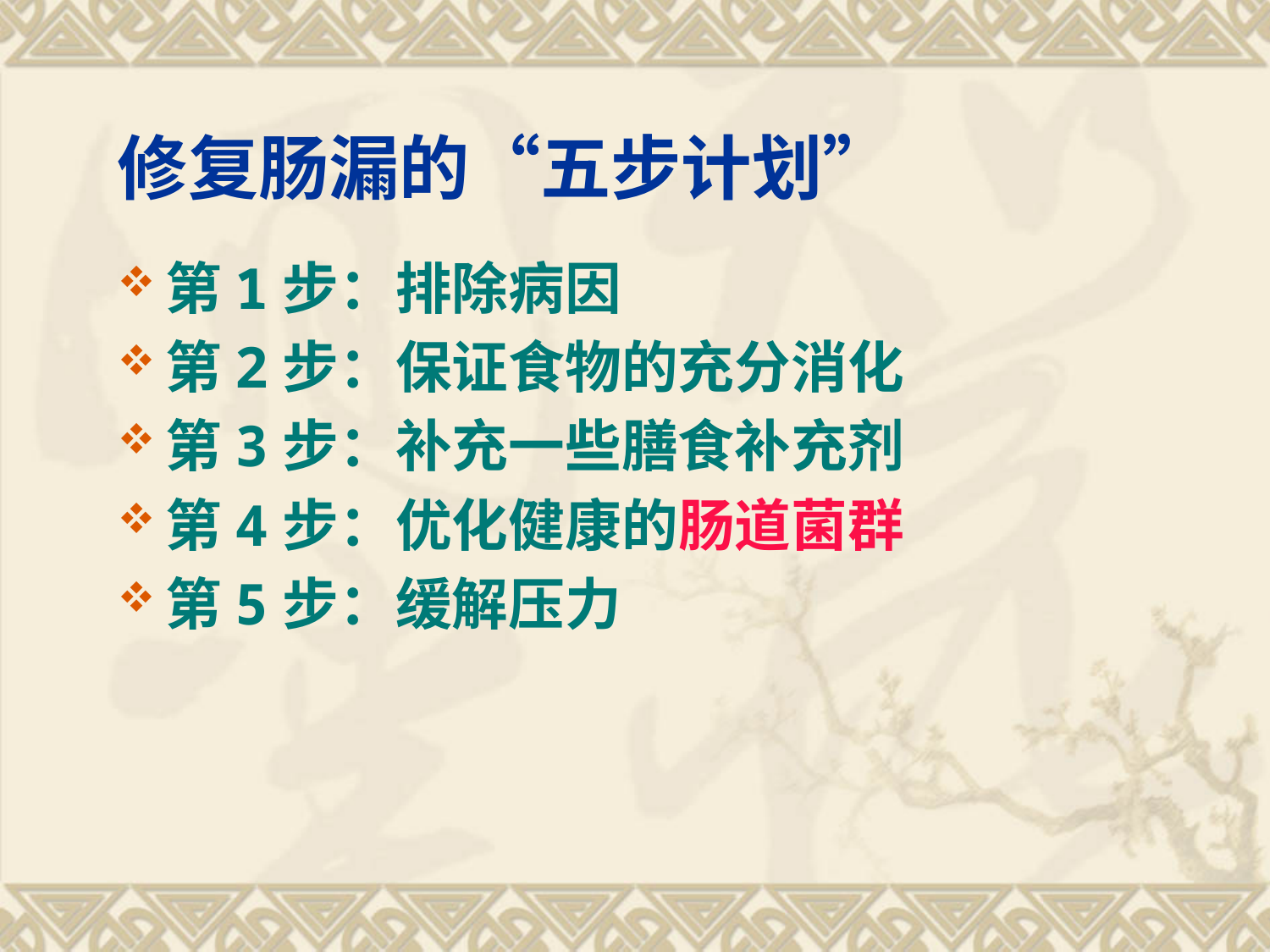

# 修复肠漏的“五步计划”
第1步：排除病因
第2步：保证食物的充分消化
第3步：补充一些膳食补充剂
第4步：优化健康的肠道菌群
第5步：缓解压力